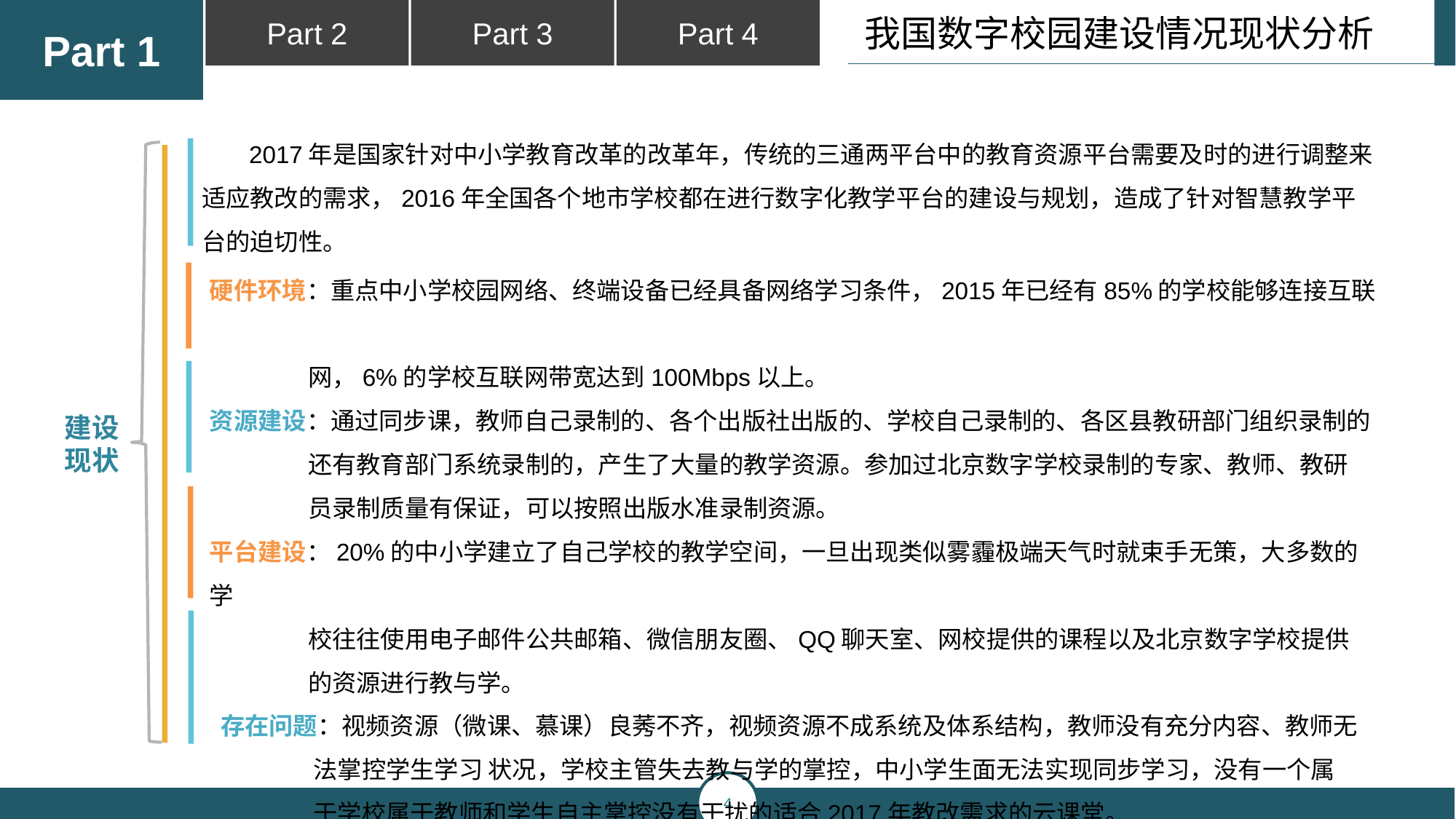

我国数字校园建设情况现状分析
       2017年是国家针对中小学教育改革的改革年，传统的三通两平台中的教育资源平台需要及时的进行调整来适应教改的需求，2016年全国各个地市学校都在进行数字化教学平台的建设与规划，造成了针对智慧教学平台的迫切性。

硬件环境：重点中小学校园网络、终端设备已经具备网络学习条件，2015年已经有85%的学校能够连接互联
                 网，6%的学校互联网带宽达到100Mbps以上。
资源建设：通过同步课，教师自己录制的、各个出版社出版的、学校自己录制的、各区县教研部门组织录制的
                 还有教育部门系统录制的，产生了大量的教学资源。参加过北京数字学校录制的专家、教师、教研
                 员录制质量有保证，可以按照出版水准录制资源。
平台建设：20%的中小学建立了自己学校的教学空间，一旦出现类似雾霾极端天气时就束手无策，大多数的学
                 校往往使用电子邮件公共邮箱、微信朋友圈、QQ聊天室、网校提供的课程以及北京数字学校提供
                 的资源进行教与学。
 存在问题：视频资源（微课、慕课）良莠不齐，视频资源不成系统及体系结构，教师没有充分内容、教师无
                  法掌控学生学习 状况，学校主管失去教与学的掌控，中小学生面无法实现同步学习，没有一个属
                  于学校属于教师和学生自主掌控没有干扰的适合2017年教改需求的云课堂。

建设
现状